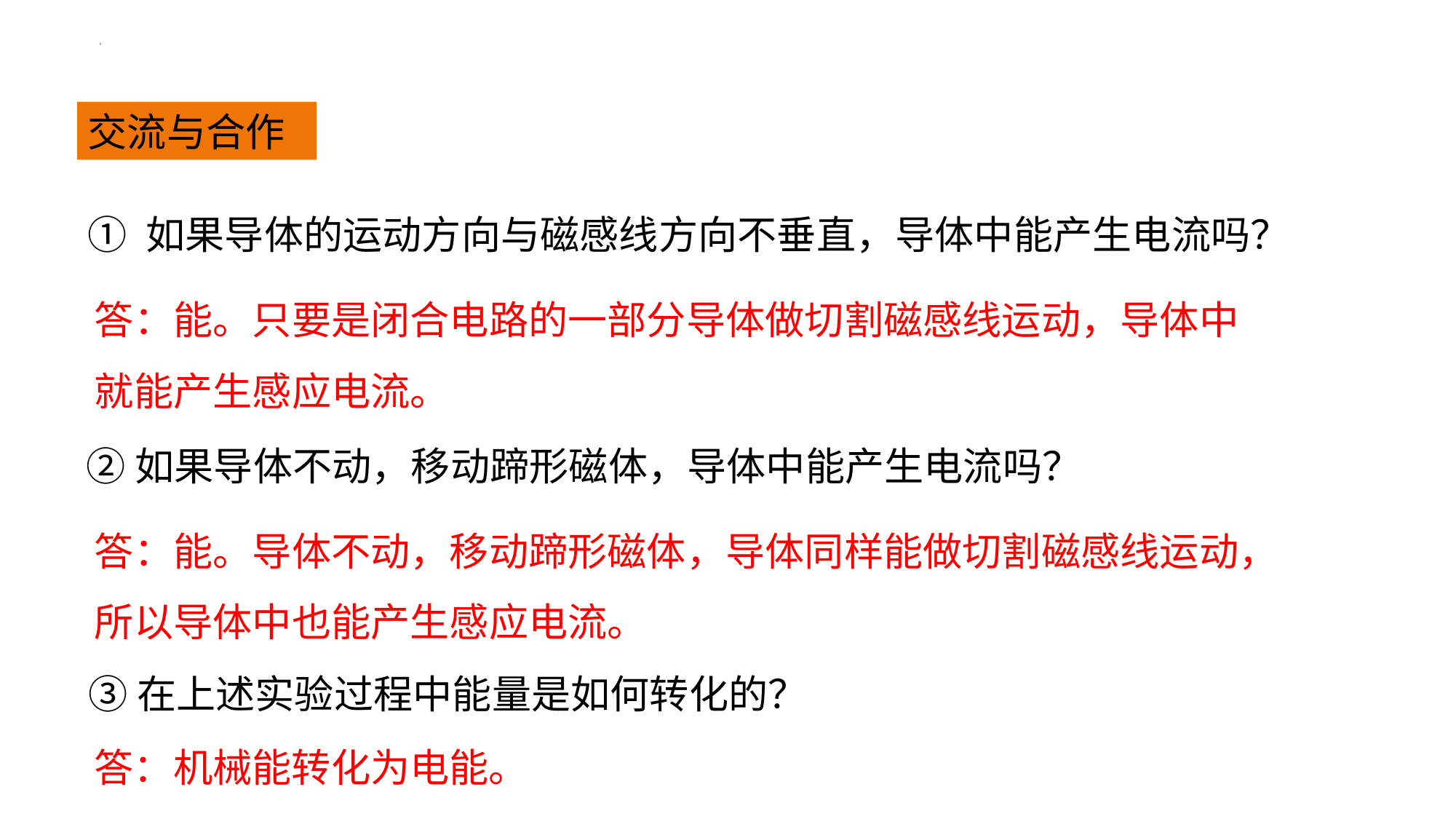

交流与合作
① 如果导体的运动方向与磁感线方向不垂直，导体中能产生电流吗？
答：能。只要是闭合电路的一部分导体做切割磁感线运动，导体中就能产生感应电流。
②如果导体不动，移动蹄形磁体，导体中能产生电流吗？
答：能。导体不动，移动蹄形磁体，导体同样能做切割磁感线运动，所以导体中也能产生感应电流。
③在上述实验过程中能量是如何转化的？
答：机械能转化为电能。